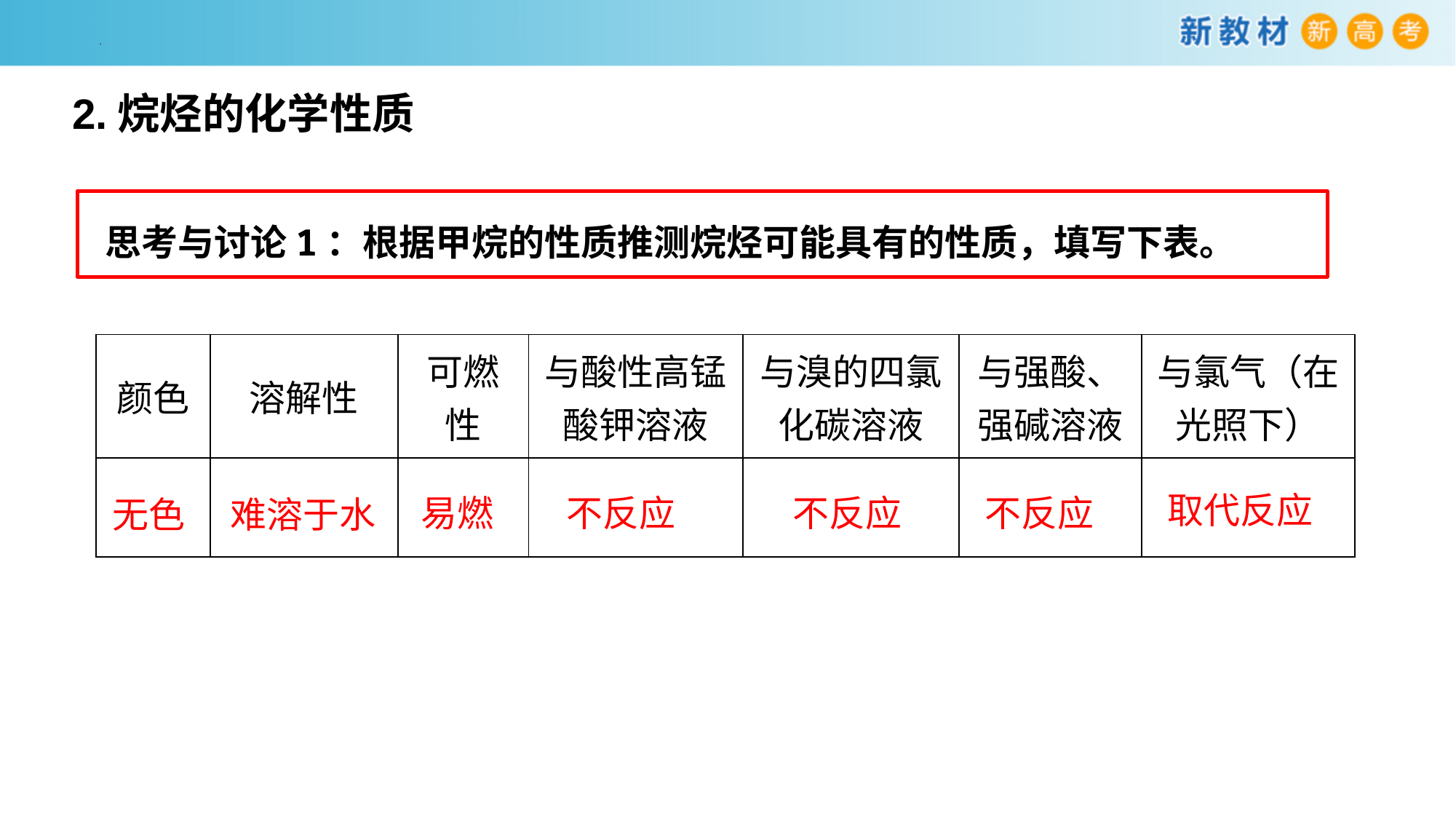

2.烷烃的化学性质

 思考与讨论1：根据甲烷的性质推测烷烃可能具有的性质，填写下表。
| 颜色 | 溶解性 | 可燃性 | 与酸性高锰酸钾溶液 | 与溴的四氯化碳溶液 | 与强酸、强碱溶液 | 与氯气（在光照下） |
| --- | --- | --- | --- | --- | --- | --- |
|  |  |  |  |  |  |  |

取代反应
不反应
不反应
不反应
易燃
难溶于水
无色